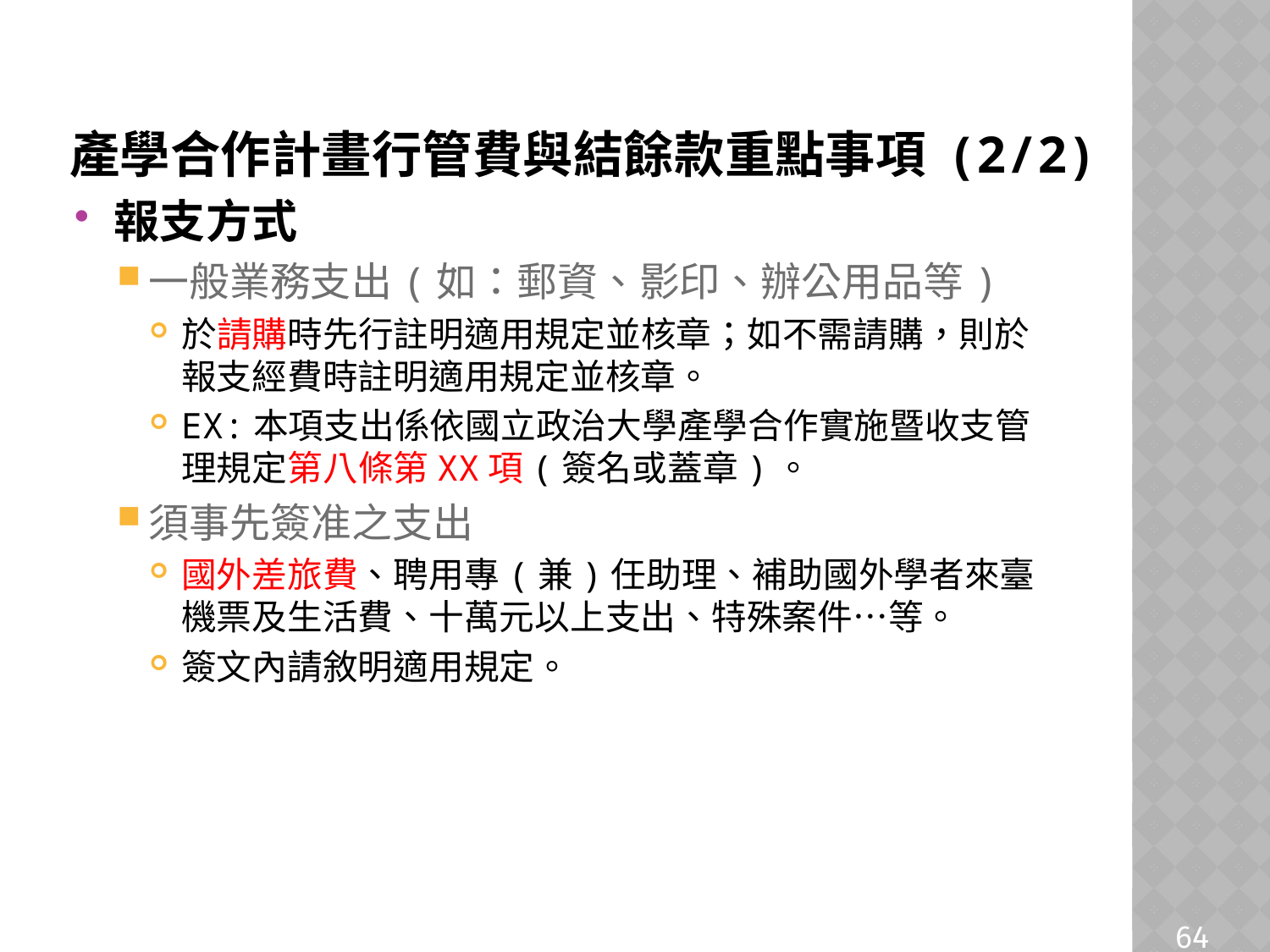

# 產學合作計畫行管費與結餘款重點事項 (2/2)
報支方式
一般業務支出(如：郵資、影印、辦公用品等)
於請購時先行註明適用規定並核章；如不需請購，則於報支經費時註明適用規定並核章。
EX:本項支出係依國立政治大學產學合作實施暨收支管理規定第八條第XX項(簽名或蓋章)。
須事先簽准之支出
國外差旅費、聘用專(兼)任助理、補助國外學者來臺機票及生活費、十萬元以上支出、特殊案件…等。
簽文內請敘明適用規定。
64